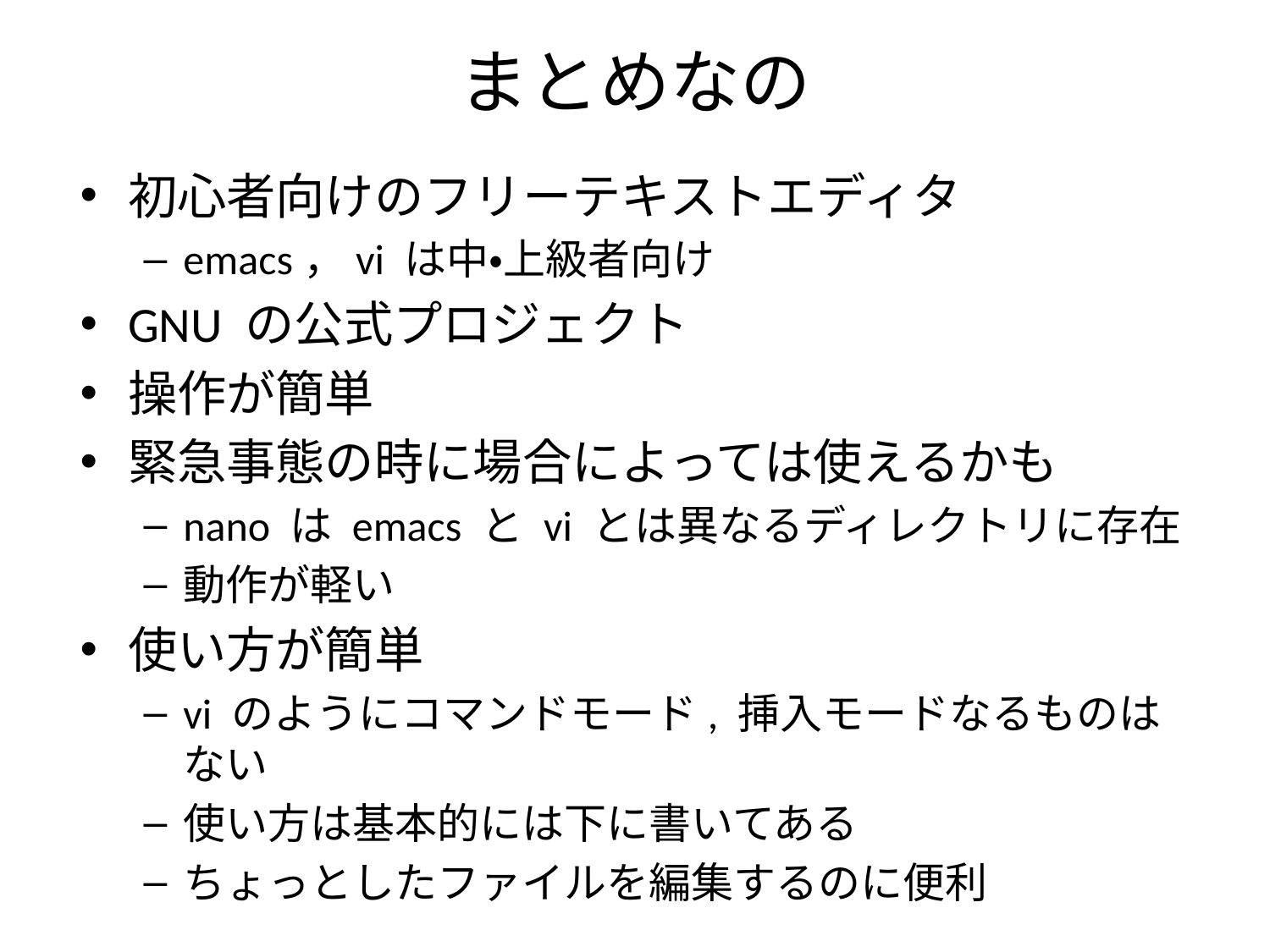

# まとめなの
初心者向けのフリーテキストエディタ
emacs，vi は中・上級者向け
GNU の公式プロジェクト
操作が簡単
緊急事態の時に場合によっては使えるかも
nano は emacs と vi とは異なるディレクトリに存在
動作が軽い
使い方が簡単
vi のようにコマンドモード, 挿入モードなるものはない
使い方は基本的には下に書いてある
ちょっとしたファイルを編集するのに便利